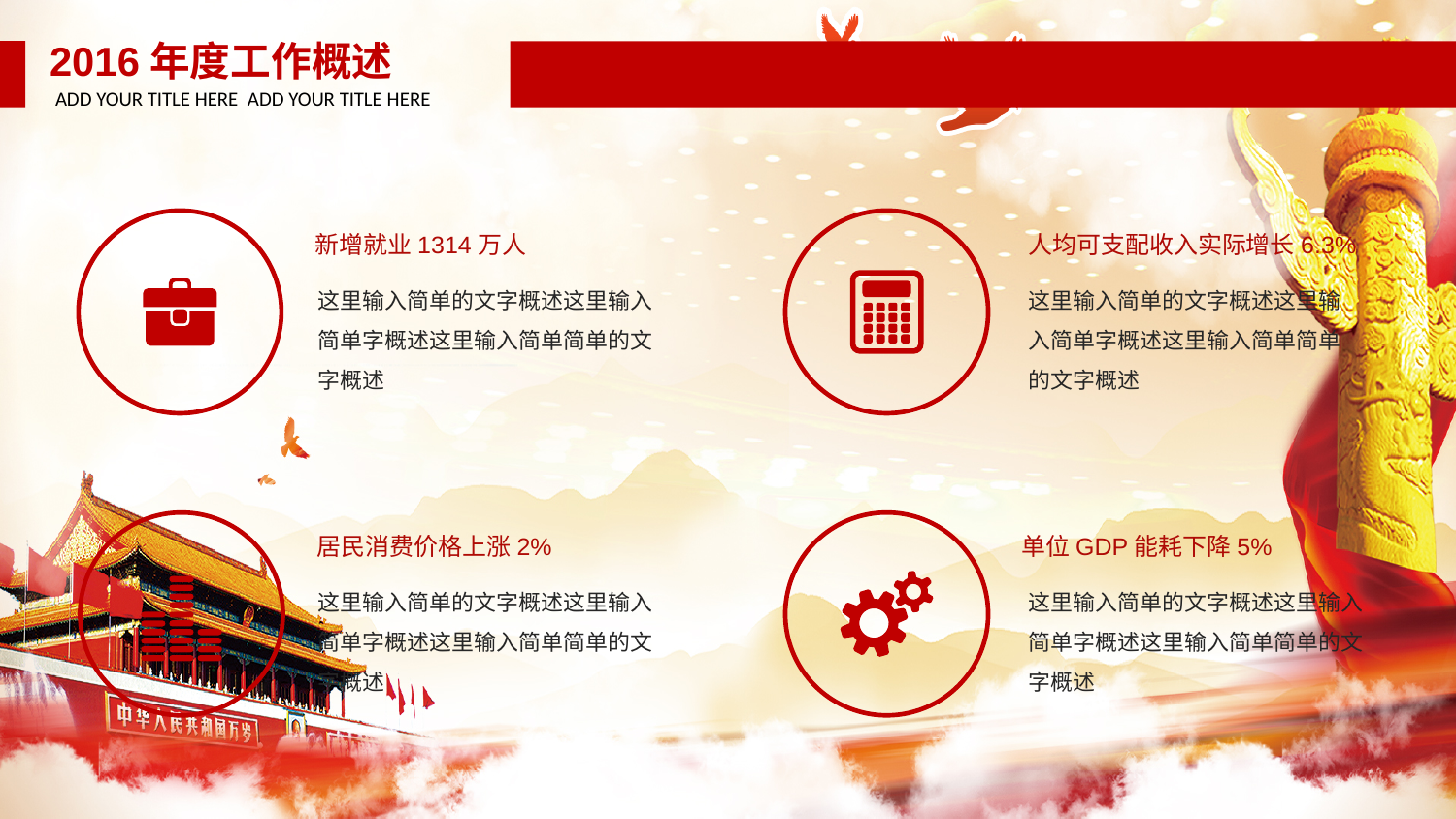

2016年度工作概述

ADD YOUR TITLE HERE  ADD YOUR TITLE HERE

新增就业1314万人
这里输入简单的文字概述这里输入简单字概述这里输入简单简单的文字概述
人均可支配收入实际增长6.3%
这里输入简单的文字概述这里输入简单字概述这里输入简单简单的文字概述

居民消费价格上涨2%
这里输入简单的文字概述这里输入简单字概述这里输入简单简单的文字概述
单位GDP能耗下降5%
这里输入简单的文字概述这里输入简单字概述这里输入简单简单的文字概述